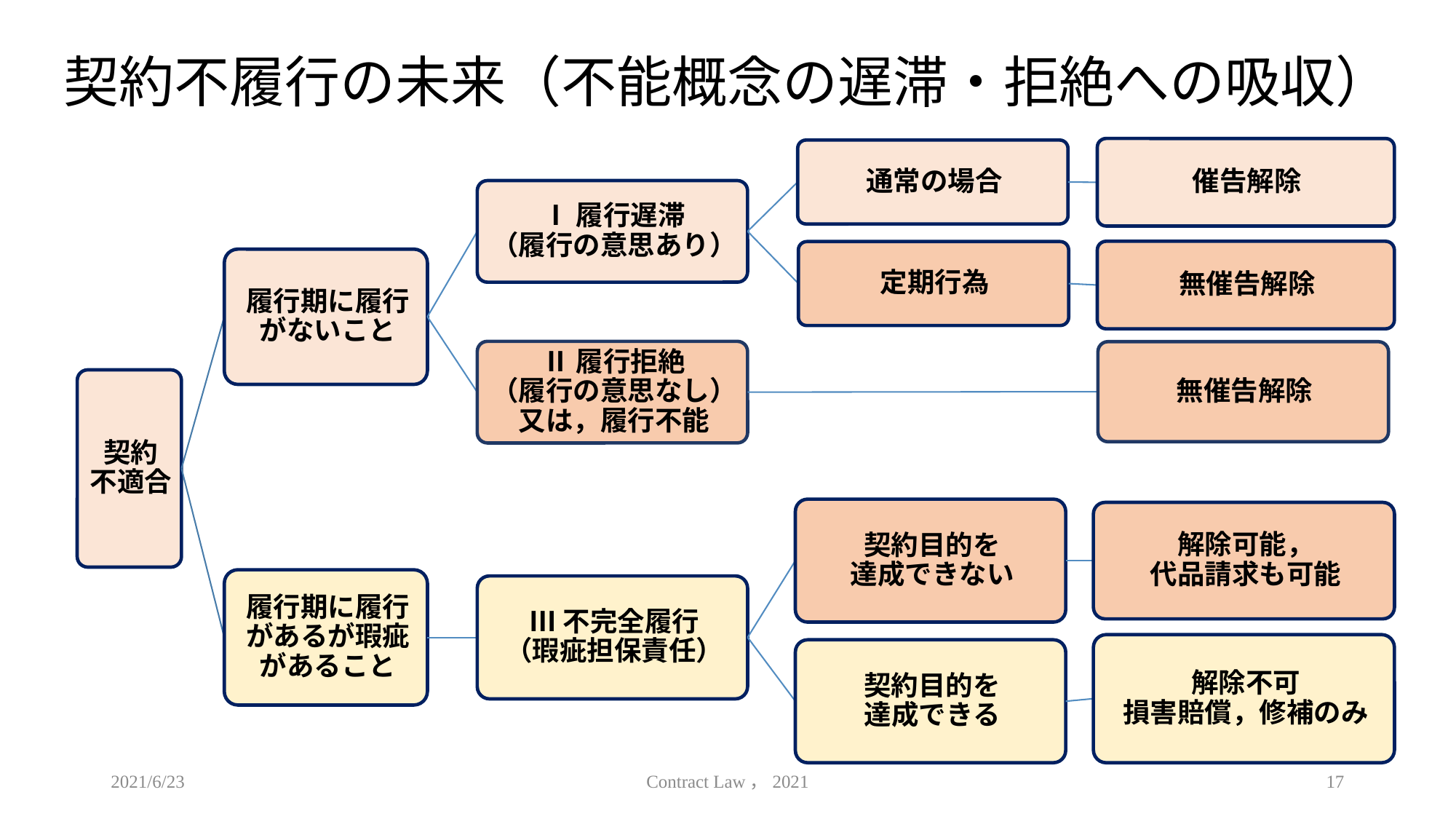

# 契約不履行の未来（不能概念の遅滞・拒絶への吸収）
契約
不適合

履行期に履行がないこと

Ⅰ履行遅滞
（履行の意思あり）

通常の場合

催告解除

定期行為

無催告解除

Ⅱ履行拒絶
（履行の意思なし）
又は，履行不能

無催告解除

履行期に履行があるが瑕疵があること

Ⅲ不完全履行
（瑕疵担保責任）

契約目的を
達成できない

解除可能，
代品請求も可能

契約目的を
達成できる

解除不可
損害賠償，修補のみ
2021/6/23
Contract Law，2021
17